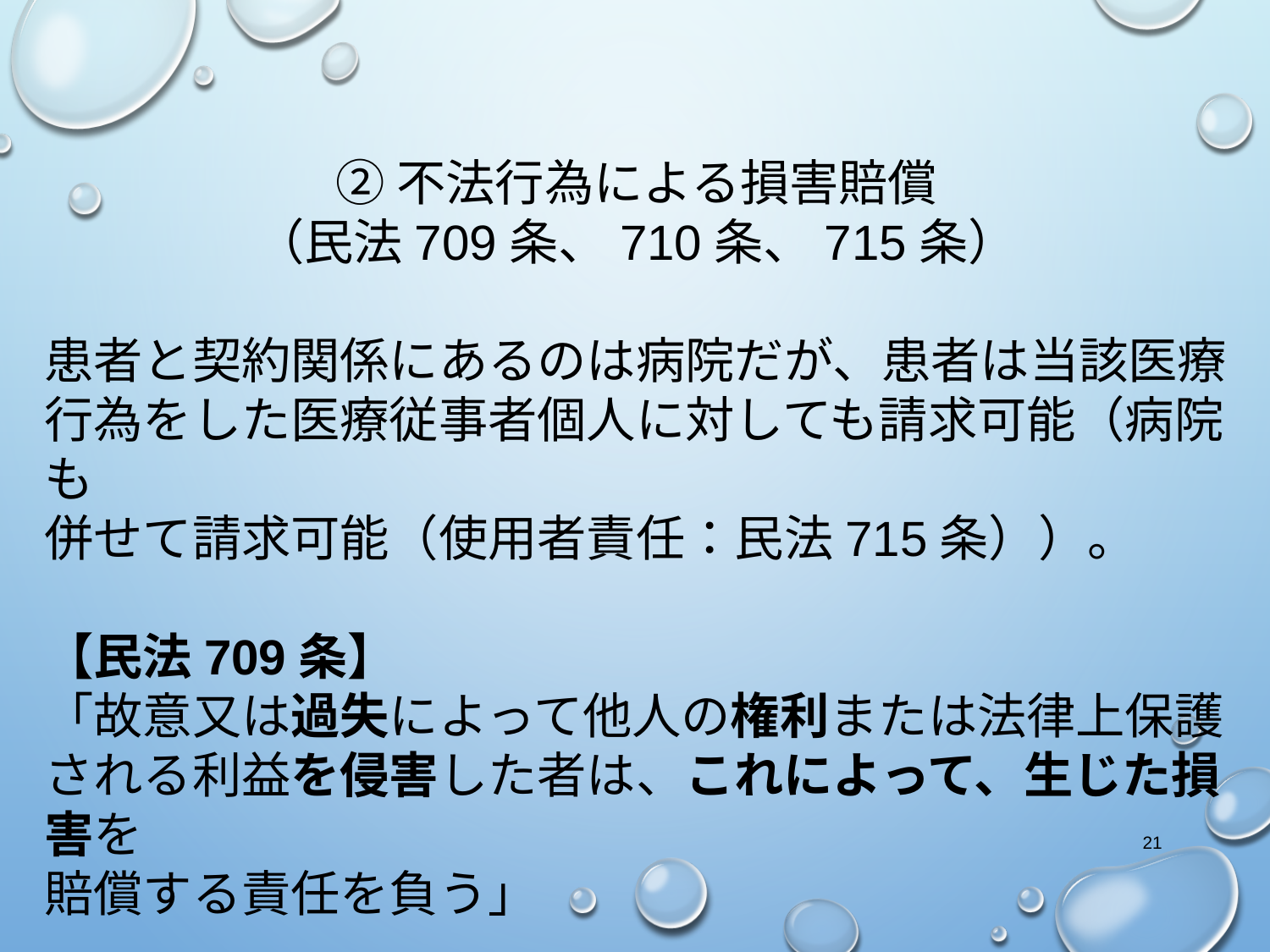

②不法行為による損害賠償
（民法709条、710条、715条）

患者と契約関係にあるのは病院だが、患者は当該医療
行為をした医療従事者個人に対しても請求可能（病院も
併せて請求可能（使用者責任：民法715条））。

【民法709条】
「故意又は過失によって他人の権利または法律上保護
される利益を侵害した者は、これによって、生じた損害を
賠償する責任を負う」
21